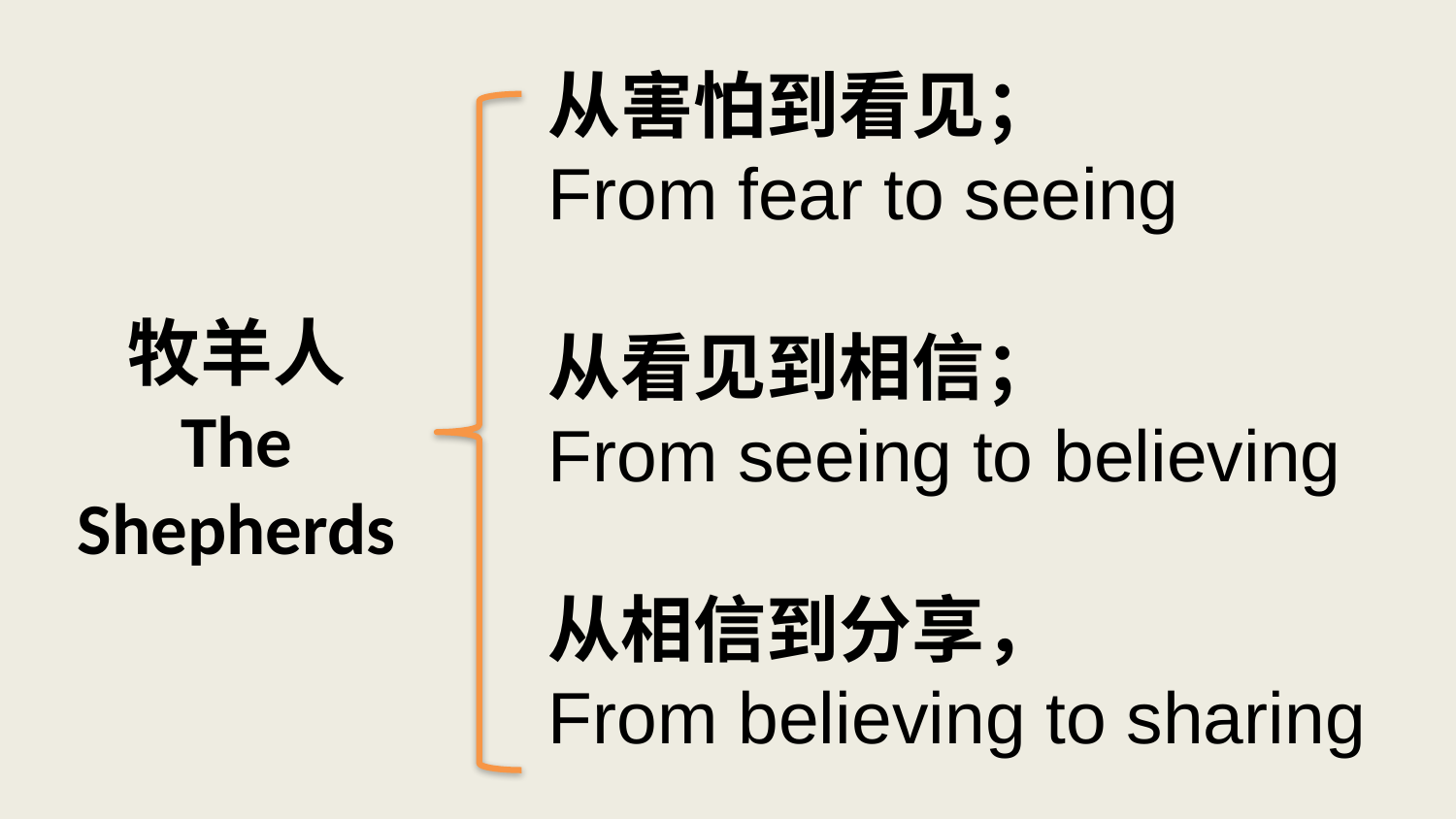

从害怕到看见；
From fear to seeing

从看见到相信；
From seeing to believing

从相信到分享，
From believing to sharing
# 牧羊人 The Shepherds